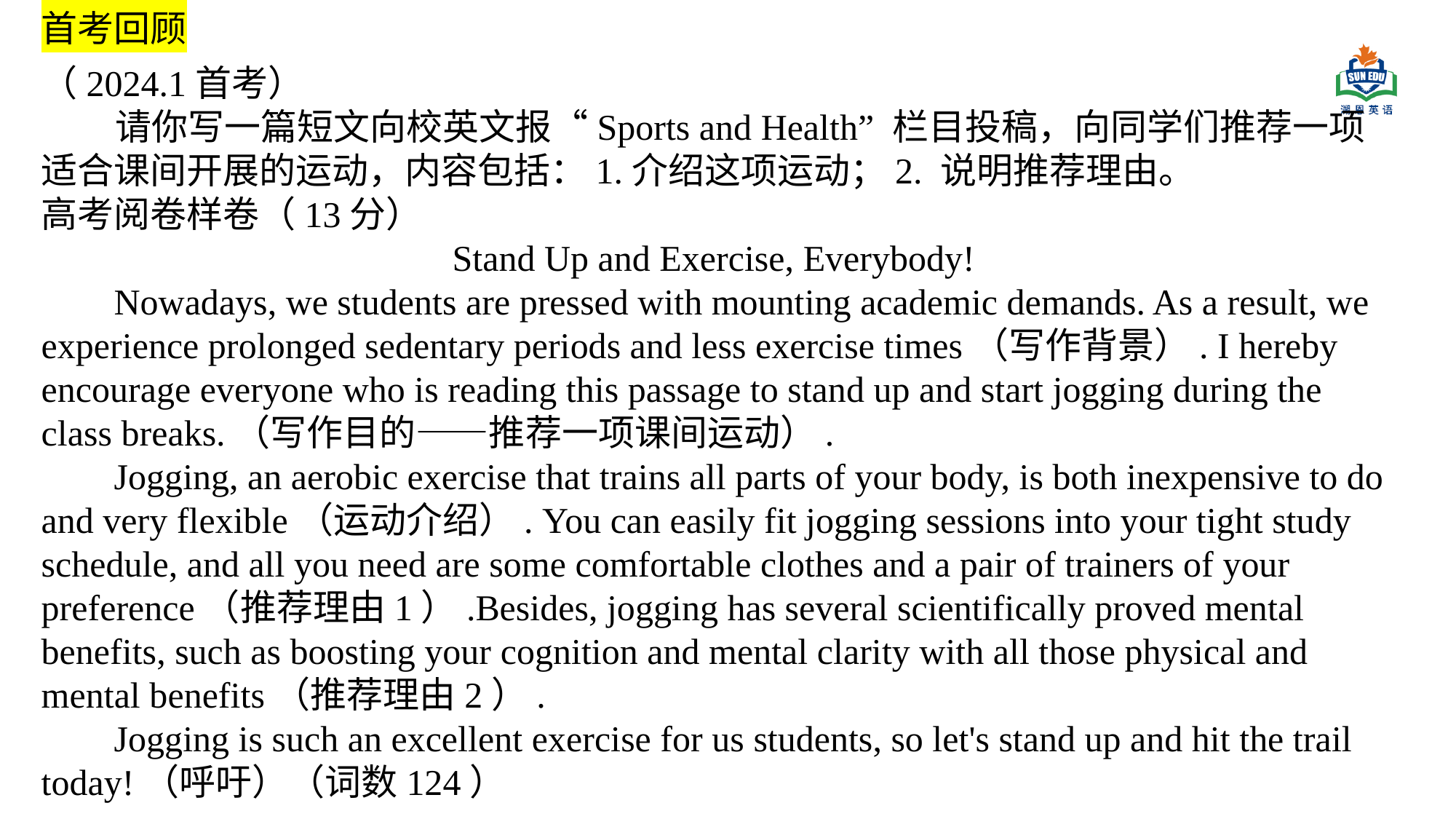

首考回顾
（2024.1首考）
        请你写一篇短文向校英文报“Sports and Health” 栏目投稿，向同学们推荐一项适合课间开展的运动，内容包括：1.介绍这项运动；2. 说明推荐理由。
高考阅卷样卷（13分）
Stand Up and Exercise, Everybody!
        Nowadays, we students are pressed with mounting academic demands. As a result, we experience prolonged sedentary periods and less exercise times（写作背景）. I hereby encourage everyone who is reading this passage to stand up and start jogging during the class breaks.（写作目的——推荐一项课间运动）.
        Jogging, an aerobic exercise that trains all parts of your body, is both inexpensive to do and very flexible（运动介绍）. You can easily fit jogging sessions into your tight study schedule, and all you need are some comfortable clothes and a pair of trainers of your preference（推荐理由1）.Besides, jogging has several scientifically proved mental benefits, such as boosting your cognition and mental clarity with all those physical and mental benefits（推荐理由2）.
        Jogging is such an excellent exercise for us students, so let's stand up and hit the trail today!（呼吁）（词数124）